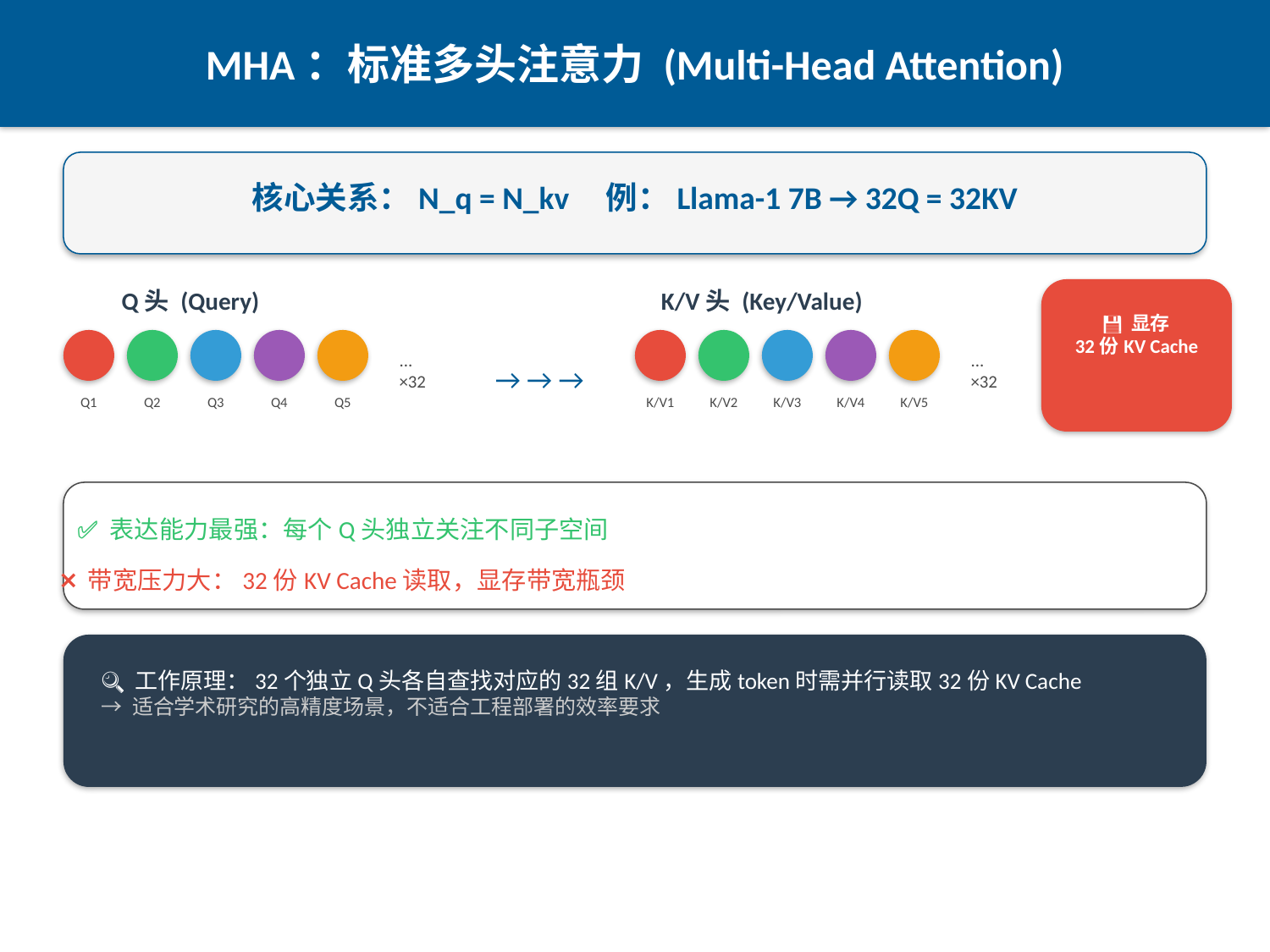

MHA：标准多头注意力 (Multi-Head Attention)

核心关系：N_q = N_kv    例：Llama-1 7B → 32Q = 32KV
Q头 (Query)
K/V头 (Key/Value)

💾 显存
32份KV Cache

...
×32
...
×32
→ → →
Q1
Q2
Q3
Q4
Q5
K/V1
K/V2
K/V3
K/V4
K/V5

✅ 表达能力最强：每个Q头独立关注不同子空间
❌ 带宽压力大：32份KV Cache读取，显存带宽瓶颈

🔍 工作原理：32个独立Q头各自查找对应的32组K/V，生成token时需并行读取32份KV Cache
→ 适合学术研究的高精度场景，不适合工程部署的效率要求